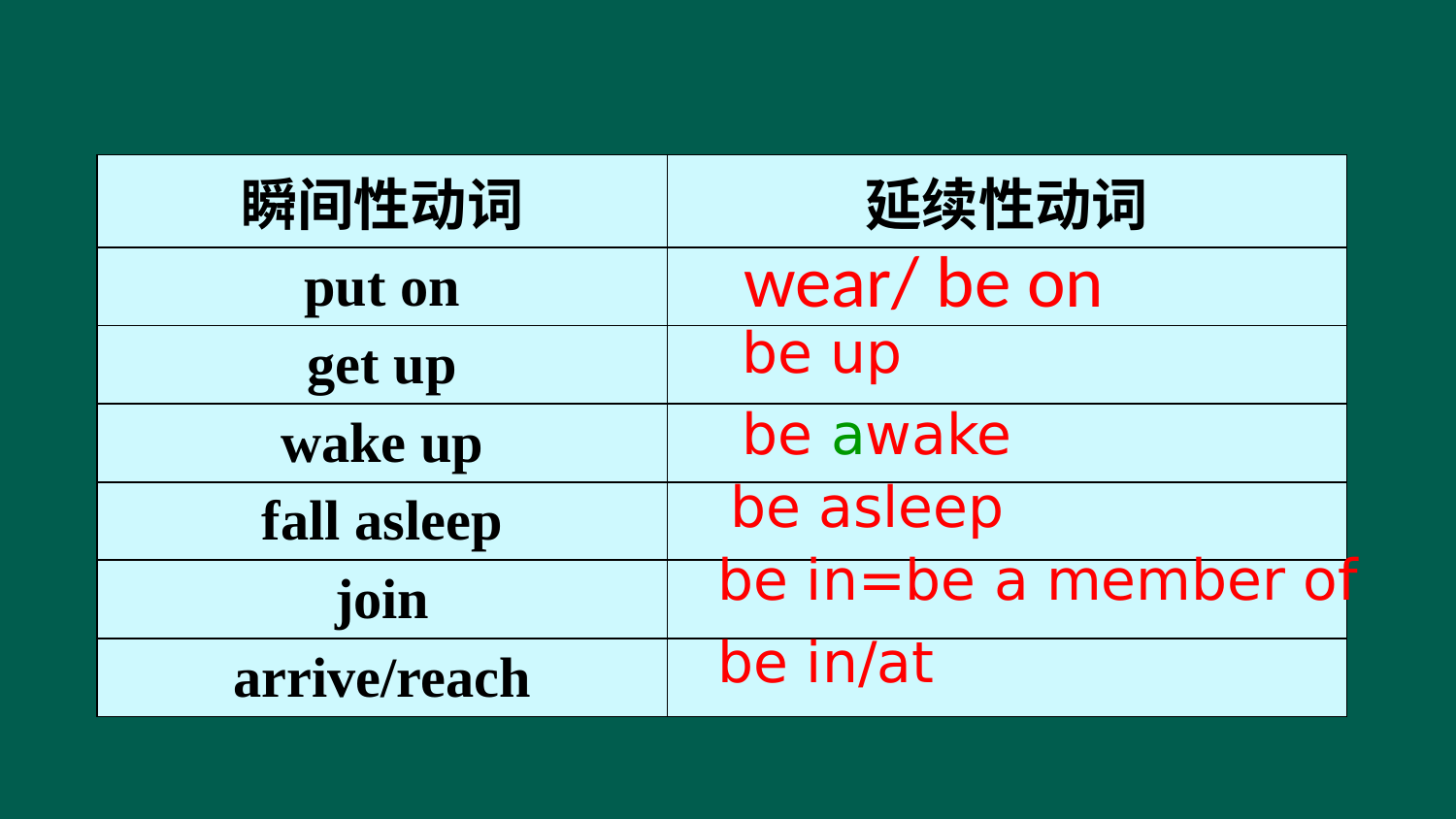

| 瞬间性动词 | 延续性动词 |
| --- | --- |
| put on |  |
| get up |  |
| wake up |  |
| fall asleep |  |
| join |  |
| arrive/reach |  |
wear/ be on
be up

be awake

be asleep

be in=be a member of

be in/at